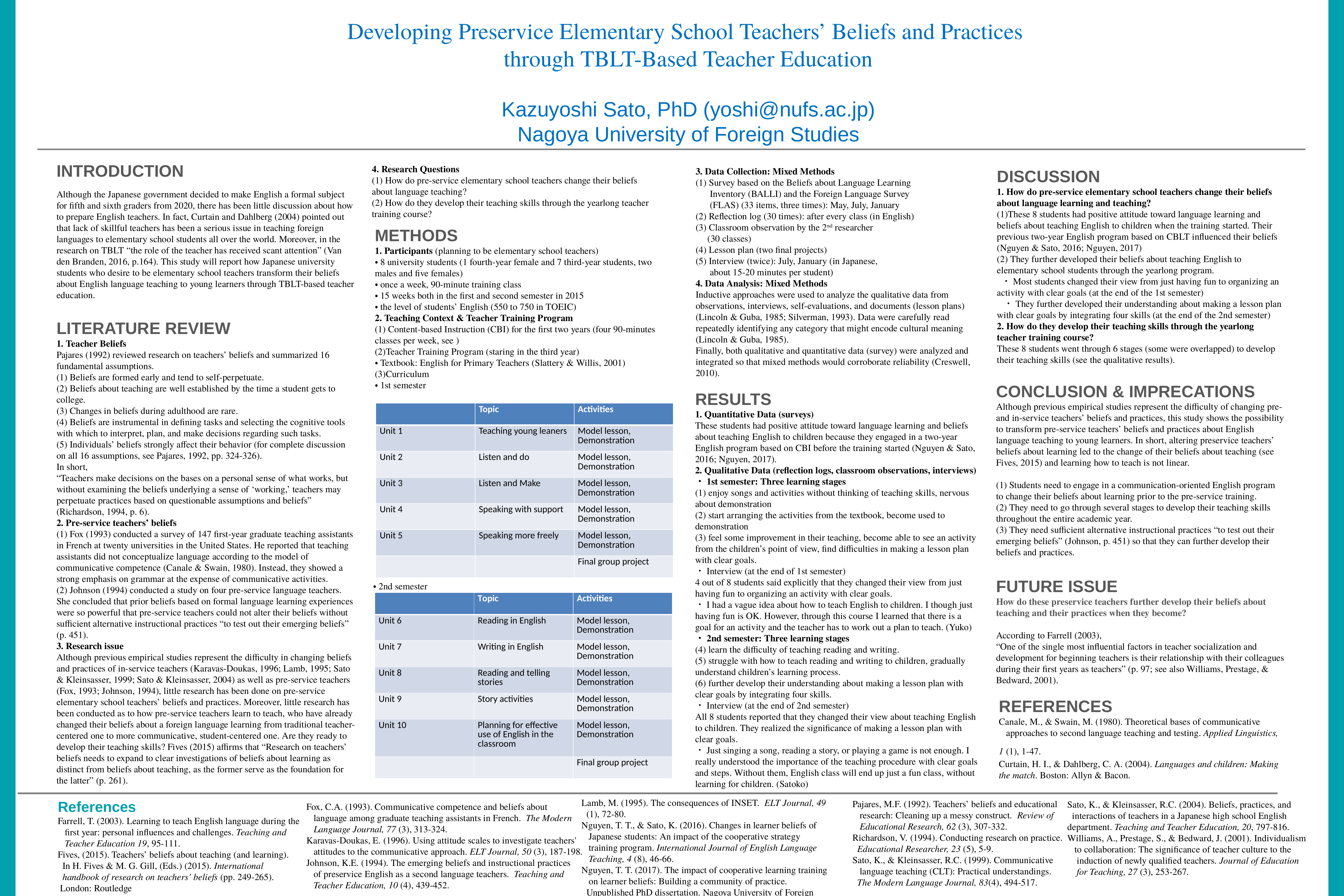

Developing Preservice Elementary School Teachers’ Beliefs and Practices
through TBLT-Based Teacher Education

Kazuyoshi Sato, PhD (yoshi@nufs.ac.jp)
Nagoya University of Foreign Studies

INTRODUCTION

Although the Japanese government decided to make English a formal subject for fifth and sixth graders from 2020, there has been little discussion about how to prepare English teachers. In fact, Curtain and Dahlberg (2004) pointed out that lack of skillful teachers has been a serious issue in teaching foreign languages to elementary school students all over the world. Moreover, in the research on TBLT “the role of the teacher has received scant attention” (Van den Branden, 2016, p.164). This study will report how Japanese university students who desire to be elementary school teachers transform their beliefs about English language teaching to young learners through TBLT-based teacher education.

LITERATURE REVIEW
1. Teacher Beliefs
Pajares (1992) reviewed research on teachers’ beliefs and summarized 16 fundamental assumptions.
(1) Beliefs are formed early and tend to self-perpetuate.
(2) Beliefs about teaching are well established by the time a student gets to college.
(3) Changes in beliefs during adulthood are rare.
(4) Beliefs are instrumental in defining tasks and selecting the cognitive tools with which to interpret, plan, and make decisions regarding such tasks.
(5) Individuals’ beliefs strongly affect their behavior (for complete discussion on all 16 assumptions, see Pajares, 1992, pp. 324-326).
In short,
“Teachers make decisions on the bases on a personal sense of what works, but without examining the beliefs underlying a sense of ‘working,’ teachers may perpetuate practices based on questionable assumptions and beliefs” (Richardson, 1994, p. 6).
2. Pre-service teachers’ beliefs
(1) Fox (1993) conducted a survey of 147 first-year graduate teaching assistants in French at twenty universities in the United States. He reported that teaching assistants did not conceptualize language according to the model of communicative competence (Canale & Swain, 1980). Instead, they showed a strong emphasis on grammar at the expense of communicative activities.
(2) Johnson (1994) conducted a study on four pre-service language teachers. She concluded that prior beliefs based on formal language learning experiences were so powerful that pre-service teachers could not alter their beliefs without sufficient alternative instructional practices “to test out their emerging beliefs” (p. 451).
3. Research issue
Although previous empirical studies represent the difficulty in changing beliefs and practices of in-service teachers (Karavas-Doukas, 1996; Lamb, 1995; Sato & Kleinsasser, 1999; Sato & Kleinsasser, 2004) as well as pre-service teachers (Fox, 1993; Johnson, 1994), little research has been done on pre-service elementary school teachers’ beliefs and practices. Moreover, little research has been conducted as to how pre-service teachers learn to teach, who have already changed their beliefs about a foreign language learning from traditional teacher-centered one to more communicative, student-centered one. Are they ready to develop their teaching skills? Fives (2015) affirms that “Research on teachers’ beliefs needs to expand to clear investigations of beliefs about learning as distinct from beliefs about teaching, as the former serve as the foundation for the latter” (p. 261).

4. Research Questions
(1) How do pre-service elementary school teachers change their beliefs about language teaching?
(2) How do they develop their teaching skills through the yearlong teacher training course?

3. Data Collection: Mixed Methods
(1) Survey based on the Beliefs about Language Learning
      Inventory (BALLI) and the Foreign Language Survey
      (FLAS) (33 items, three times): May, July, January
(2) Reflection log (30 times): after every class (in English)
(3) Classroom observation by the 2nd researcher
     (30 classes)
(4) Lesson plan (two final projects)
(5) Interview (twice): July, January (in Japanese,
      about 15-20 minutes per student)
4. Data Analysis: Mixed Methods
Inductive approaches were used to analyze the qualitative data from observations, interviews, self-evaluations, and documents (lesson plans) (Lincoln & Guba, 1985; Silverman, 1993). Data were carefully read repeatedly identifying any category that might encode cultural meaning (Lincoln & Guba, 1985).
Finally, both qualitative and quantitative data (survey) were analyzed and integrated so that mixed methods would corroborate reliability (Creswell, 2010).

DISCUSSION
1. How do pre-service elementary school teachers change their beliefs about language learning and teaching?
(1)These 8 students had positive attitude toward language learning and beliefs about teaching English to children when the training started. Their previous two-year English program based on CBLT influenced their beliefs (Nguyen & Sato, 2016; Nguyen, 2017)
(2) They further developed their beliefs about teaching English to elementary school students through the yearlong program.
 ・Most students changed their view from just having fun to organizing an activity with clear goals (at the end of the 1st semester)
  ・They further developed their understanding about making a lesson plan with clear goals by integrating four skills (at the end of the 2nd semester)
2. How do they develop their teaching skills through the yearlong teacher training course?
These 8 students went through 6 stages (some were overlapped) to develop their teaching skills (see the qualitative results).

METHODS
1. Participants (planning to be elementary school teachers)
・8 university students (1 fourth-year female and 7 third-year students, two males and five females)
・once a week, 90-minute training class
・15 weeks both in the first and second semester in 2015
・the level of students’ English (550 to 750 in TOEIC)
2. Teaching Context & Teacher Training Program
(1) Content-based Instruction (CBI) for the first two years (four 90-minutes classes per week, see )
(2)Teacher Training Program (staring in the third year)
・Textbook: English for Primary Teachers (Slattery & Willis, 2001)
(3)Curriculum
・1st semester

CONCLUSION & IMPRECATIONS
Although previous empirical studies represent the difficulty of changing pre-and in-service teachers’ beliefs and practices, this study shows the possibility to transform pre-service teachers’ beliefs and practices about English language teaching to young learners. In short, altering preservice teachers’ beliefs about learning led to the change of their beliefs about teaching (see Fives, 2015) and learning how to teach is not linear.

(1) Students need to engage in a communication-oriented English program to change their beliefs about learning prior to the pre-service training.
(2) They need to go through several stages to develop their teaching skills throughout the entire academic year.
(3) They need sufficient alternative instructional practices “to test out their emerging beliefs” (Johnson, p. 451) so that they can further develop their beliefs and practices.

RESULTS
1. Quantitative Data (surveys)
These students had positive attitude toward language learning and beliefs about teaching English to children because they engaged in a two-year English program based on CBI before the training started (Nguyen & Sato, 2016; Nguyen, 2017).
2. Qualitative Data (reflection logs, classroom observations, interviews)
・1st semester: Three learning stages
(1) enjoy songs and activities without thinking of teaching skills, nervous about demonstration
(2) start arranging the activities from the textbook, become used to demonstration
(3) feel some improvement in their teaching, become able to see an activity from the children’s point of view, find difficulties in making a lesson plan with clear goals.
・Interview (at the end of 1st semester)
4 out of 8 students said explicitly that they changed their view from just having fun to organizing an activity with clear goals.
・I had a vague idea about how to teach English to children. I though just having fun is OK. However, through this course I learned that there is a goal for an activity and the teacher has to work out a plan to teach. (Yuko)
・2nd semester: Three learning stages
(4) learn the difficulty of teaching reading and writing.
(5) struggle with how to teach reading and writing to children, gradually understand children’s learning process.
(6) further develop their understanding about making a lesson plan with clear goals by integrating four skills.
・Interview (at the end of 2nd semester)
All 8 students reported that they changed their view about teaching English to children. They realized the significance of making a lesson plan with clear goals.
・Just singing a song, reading a story, or playing a game is not enough. I really understood the importance of the teaching procedure with clear goals and steps. Without them, English class will end up just a fun class, without learning for children. (Satoko)

|  | Topic | Activities |
| --- | --- | --- |
| Unit 1 | Teaching young leaners | Model lesson, Demonstration |
| Unit 2 | Listen and do | Model lesson, Demonstration |
| Unit 3 | Listen and Make | Model lesson, Demonstration |
| Unit 4 | Speaking with support | Model lesson, Demonstration |
| Unit 5 | Speaking more freely | Model lesson, Demonstration |
|  |  | Final group project |
FUTURE ISSUE
How do these preservice teachers further develop their beliefs about teaching and their practices when they become?

According to Farrell (2003),
“One of the single most influential factors in teacher socialization and development for beginning teachers is their relationship with their colleagues during their first years as teachers” (p. 97; see also Williams, Prestage, & Bedward, 2001).

・2nd semester
|  | Topic | Activities |
| --- | --- | --- |
| Unit 6 | Reading in English | Model lesson, Demonstration |
| Unit 7 | Writing in English | Model lesson, Demonstration |
| Unit 8 | Reading and telling stories | Model lesson, Demonstration |
| Unit 9 | Story activities | Model lesson, Demonstration |
| Unit 10 | Planning for effective use of English in the classroom | Model lesson, Demonstration |
|  |  | Final group project |
REFERENCES
Canale, M., & Swain, M. (1980). Theoretical bases of communicative
   approaches to second language teaching and testing. Applied Linguistics, 1 (1), 1-47.
Curtain, H. I., & Dahlberg, C. A. (2004). Languages and children: Making the match. Boston: Allyn & Bacon.

Lamb, M. (1995). The consequences of INSET.  ELT Journal, 49
  (1), 72-80.
Nguyen, T. T., & Sato, K. (2016). Changes in learner beliefs of
   Japanese students: An impact of the cooperative strategy
   training program. International Journal of English Language
   Teaching, 4 (8), 46-66.
Nguyen, T. T. (2017). The impact of cooperative learning training
   on learner beliefs: Building a community of practice.
  Unpublished PhD dissertation. Nagoya University of Foreign Studies.

Pajares, M.F. (1992). Teachers’ beliefs and educational
   research: Cleaning up a messy construct.  Review of
   Educational Research, 62 (3), 307-332.
Richardson, V. (1994). Conducting research on practice.
  Educational Researcher, 23 (5), 5-9.
Sato, K., & Kleinsasser, R.C. (1999). Communicative
   language teaching (CLT): Practical understandings.
  The Modern Language Journal, 83(4), 494-517.

Sato, K., & Kleinsasser, R.C. (2004). Beliefs, practices, and
  interactions of teachers in a Japanese high school English department. Teaching and Teacher Education, 20, 797-816.
Williams, A., Prestage, S., & Bedward, J. (2001). Individualism
   to collaboration: The significance of teacher culture to the
    induction of newly qualified teachers. Journal of Education
    for Teaching, 27 (3), 253-267.

References
Farrell, T. (2003). Learning to teach English language during the
   first year: personal influences and challenges. Teaching and
   Teacher Education 19, 95-111.
Fives, (2015). Teachers’ beliefs about teaching (and learning).
  In H. Fives & M. G. Gill, (Eds.) (2015). International
  handbook of research on teachers’ beliefs (pp. 249-265).
 London: Routledge
Fox, C.A. (1993). Communicative competence and beliefs about
   language among graduate teaching assistants in French.  The Modern
   Language Journal, 77 (3), 313-324.
Karavas-Doukas, E. (1996). Using attitude scales to investigate teachers'
   attitudes to the communicative approach. ELT Journal, 50 (3), 187-198.
Johnson, K.E. (1994). The emerging beliefs and instructional practices
   of preservice English as a second language teachers.  Teaching and
   Teacher Education, 10 (4), 439-452.